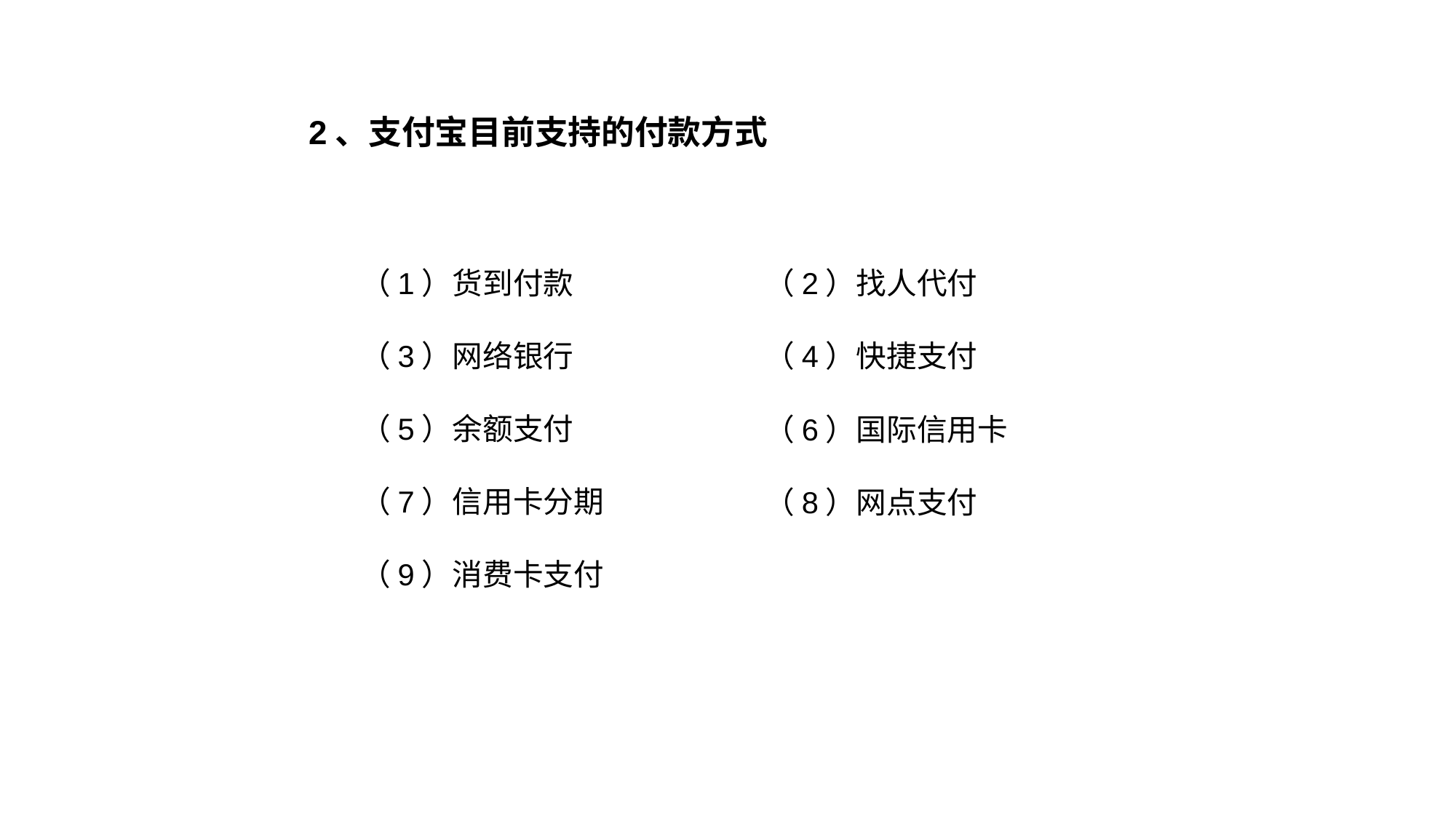

2、支付宝目前支持的付款方式
（1）货到付款

（3）网络银行

（5）余额支付

（7）信用卡分期

（9）消费卡支付

（2）找人代付

（4）快捷支付

（6）国际信用卡

（8）网点支付